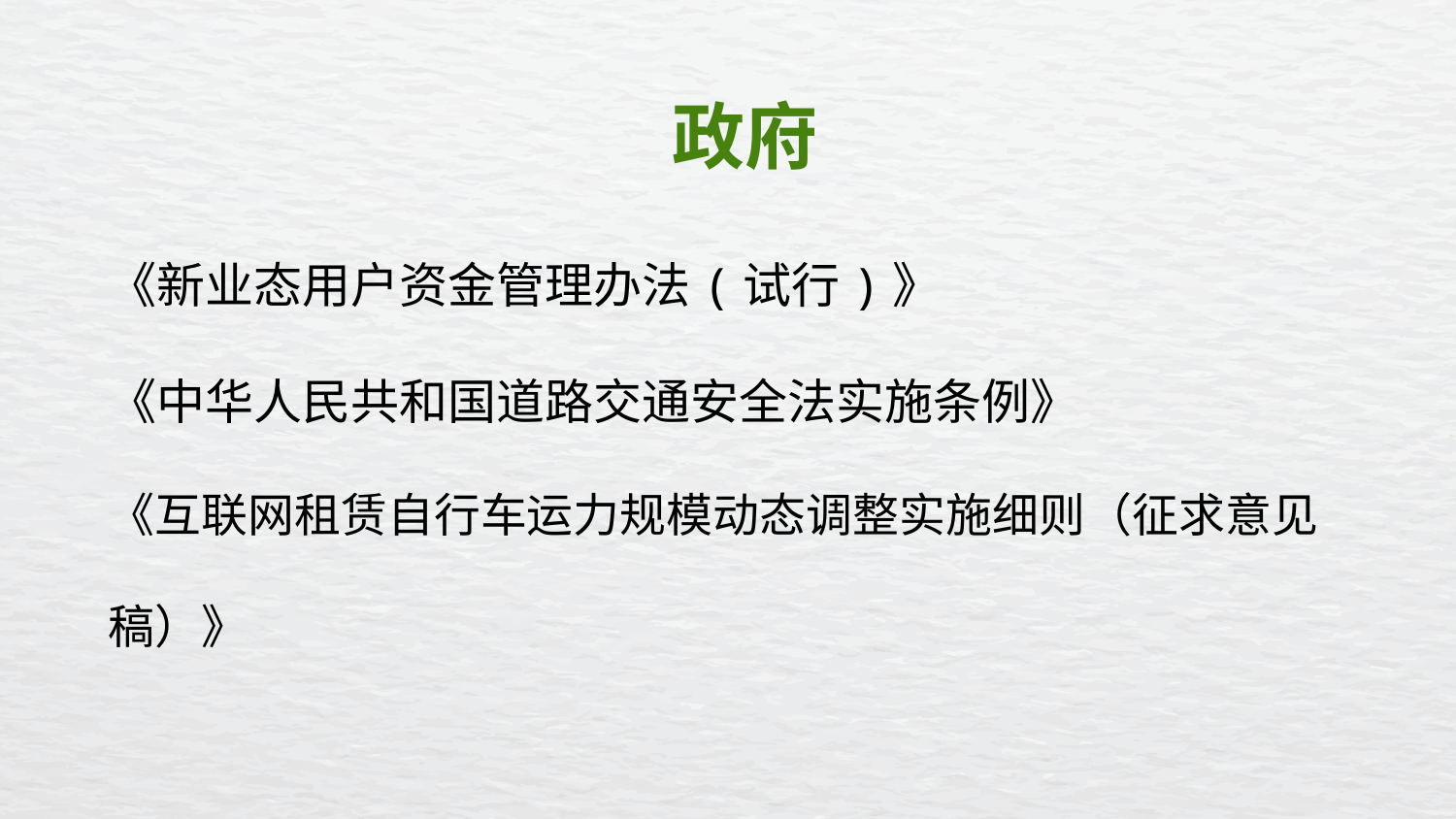

政府
《新业态用户资金管理办法(试行)》
《中华人民共和国道路交通安全法实施条例》
《互联网租赁自行车运力规模动态调整实施细则（征求意见稿）》